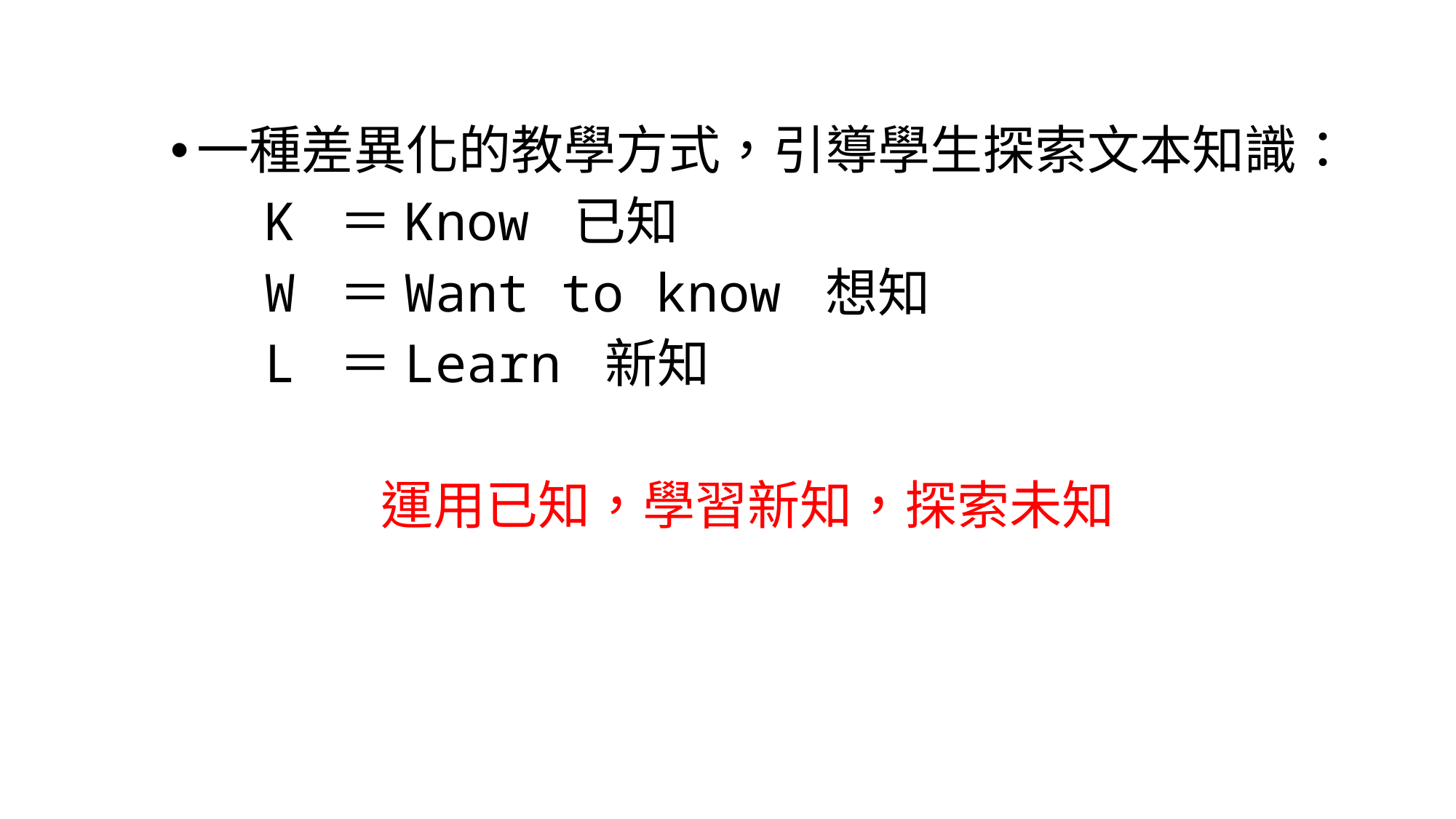

一種差異化的教學方式，引導學生探索文本知識：
   K ＝Know 已知
   W ＝Want to know 想知
   L ＝Learn 新知

運用已知，學習新知，探索未知